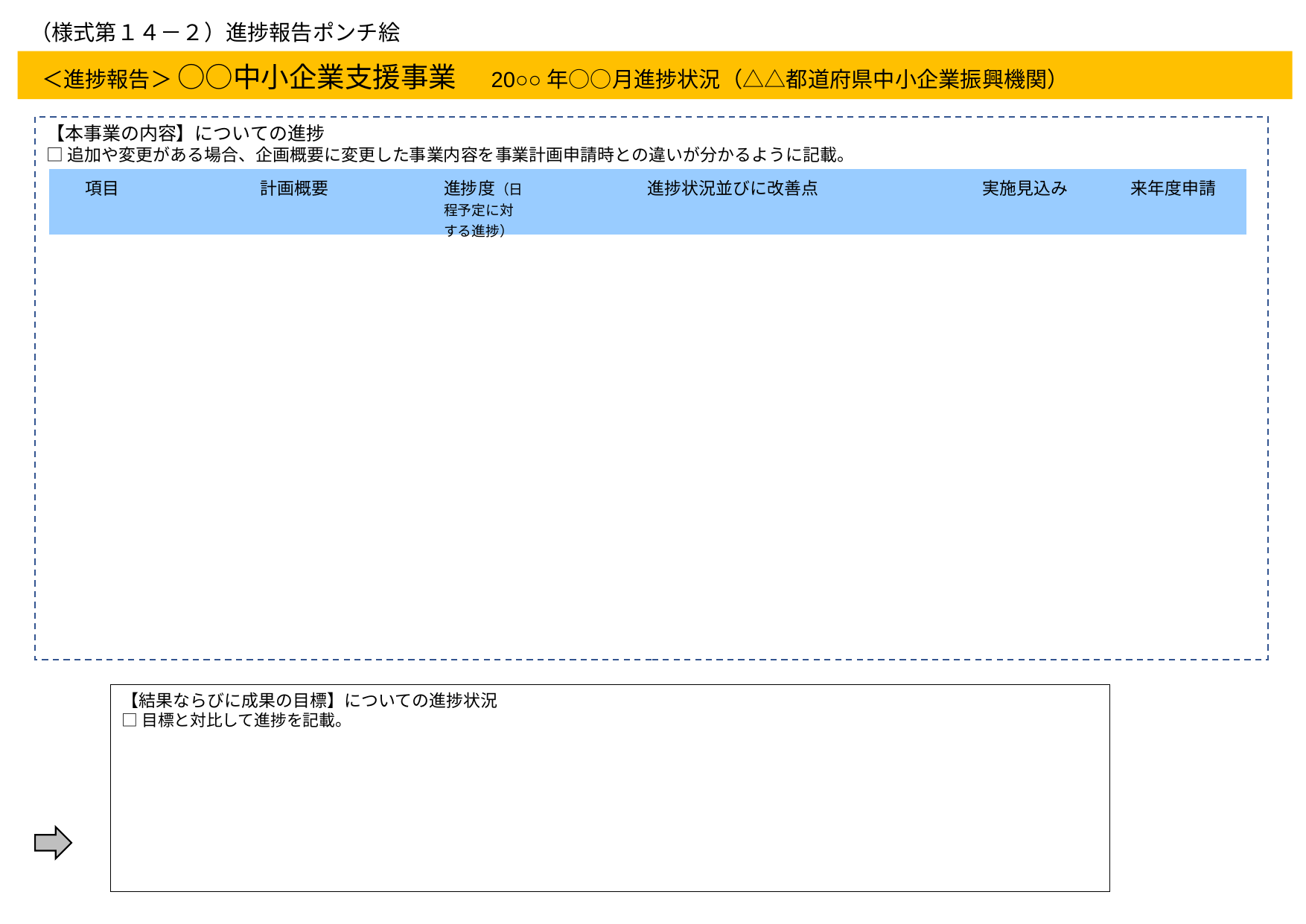

（様式第１４－２）進捗報告ポンチ絵
 ＜進捗報告＞ ○○中小企業支援事業　20○○年○○月進捗状況（△△都道府県中小企業振興機関）
【本事業の内容】についての進捗
□追加や変更がある場合、企画概要に変更した事業内容を事業計画申請時との違いが分かるように記載。
| 項目 | 計画概要 | 進捗度（日程予定に対する進捗） | 進捗状況並びに改善点 | 実施見込み | 来年度申請 |
| --- | --- | --- | --- | --- | --- |
|  |  |  |  |  |  |
|  |  |  |  |  |  |
|  |  |  |  |  |  |
|  |  |  |  |  |  |
【結果ならびに成果の目標】についての進捗状況
□目標と対比して進捗を記載。